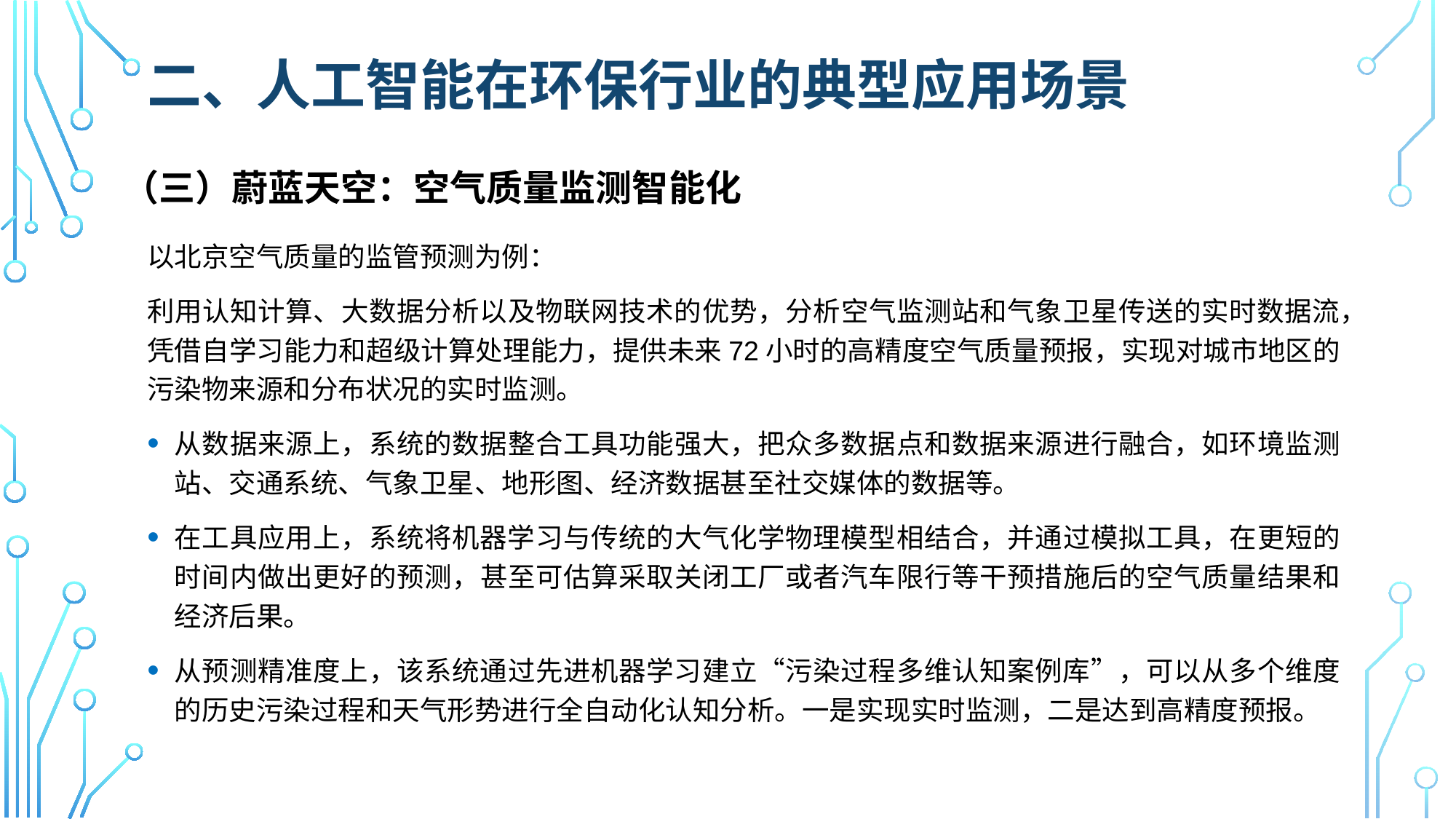

# 二、人工智能在环保行业的典型应用场景
（三）蔚蓝天空：空气质量监测智能化
以北京空气质量的监管预测为例：
利用认知计算、大数据分析以及物联网技术的优势，分析空气监测站和气象卫星传送的实时数据流，凭借自学习能力和超级计算处理能力，提供未来72小时的高精度空气质量预报，实现对城市地区的污染物来源和分布状况的实时监测。
从数据来源上，系统的数据整合工具功能强大，把众多数据点和数据来源进行融合，如环境监测站、交通系统、气象卫星、地形图、经济数据甚至社交媒体的数据等。
在工具应用上，系统将机器学习与传统的大气化学物理模型相结合，并通过模拟工具，在更短的时间内做出更好的预测，甚至可估算采取关闭工厂或者汽车限行等干预措施后的空气质量结果和经济后果。
从预测精准度上，该系统通过先进机器学习建立“污染过程多维认知案例库”，可以从多个维度的历史污染过程和天气形势进行全自动化认知分析。一是实现实时监测，二是达到高精度预报。